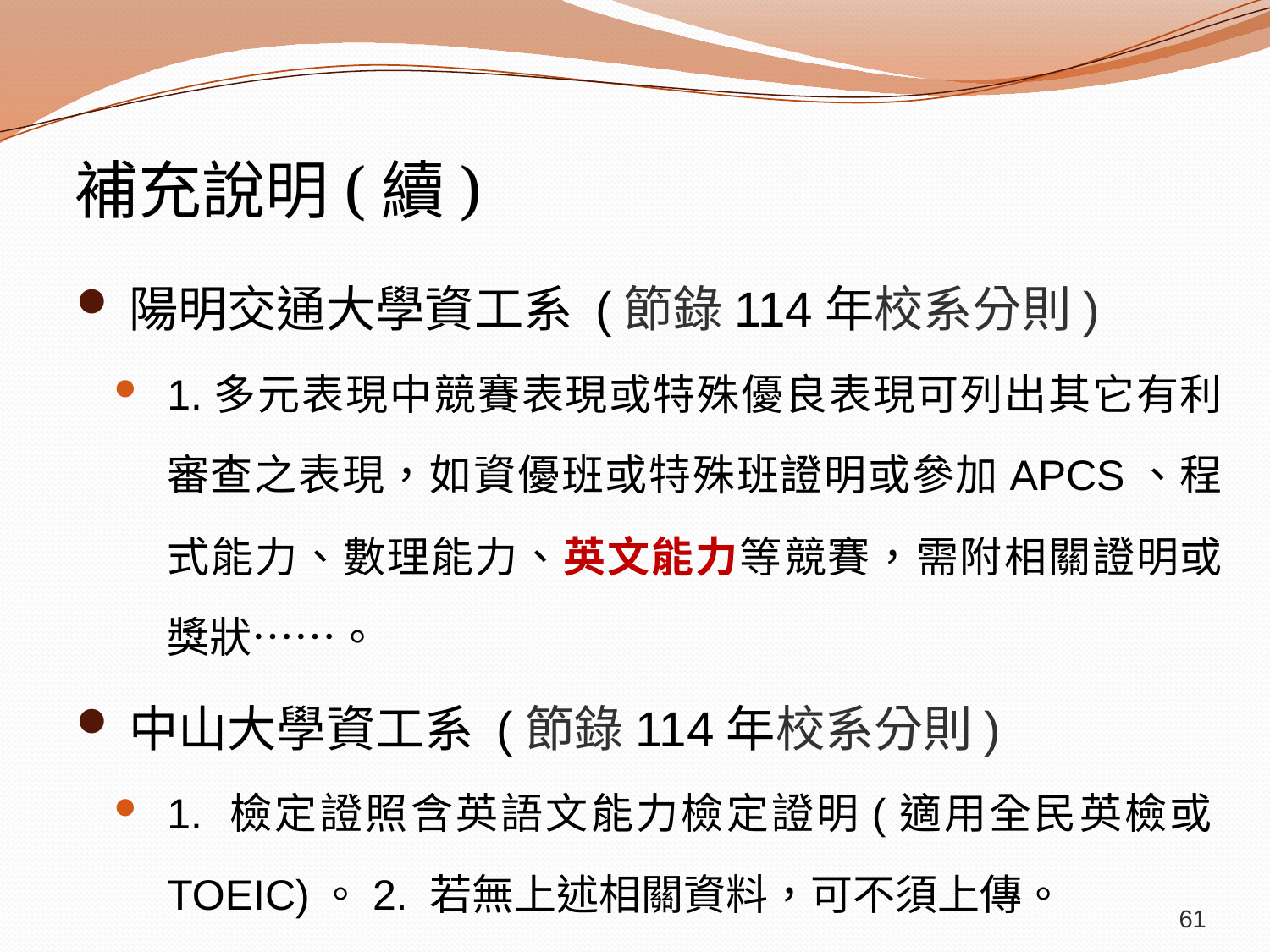

# 補充說明(續)
陽明交通大學資工系 (節錄114年校系分則)
1.多元表現中競賽表現或特殊優良表現可列出其它有利審查之表現，如資優班或特殊班證明或參加APCS、程式能力、數理能力、英文能力等競賽，需附相關證明或獎狀……。
中山大學資工系 (節錄114年校系分則)
1. 檢定證照含英語文能力檢定證明(適用全民英檢或TOEIC)。2. 若無上述相關資料，可不須上傳。
61